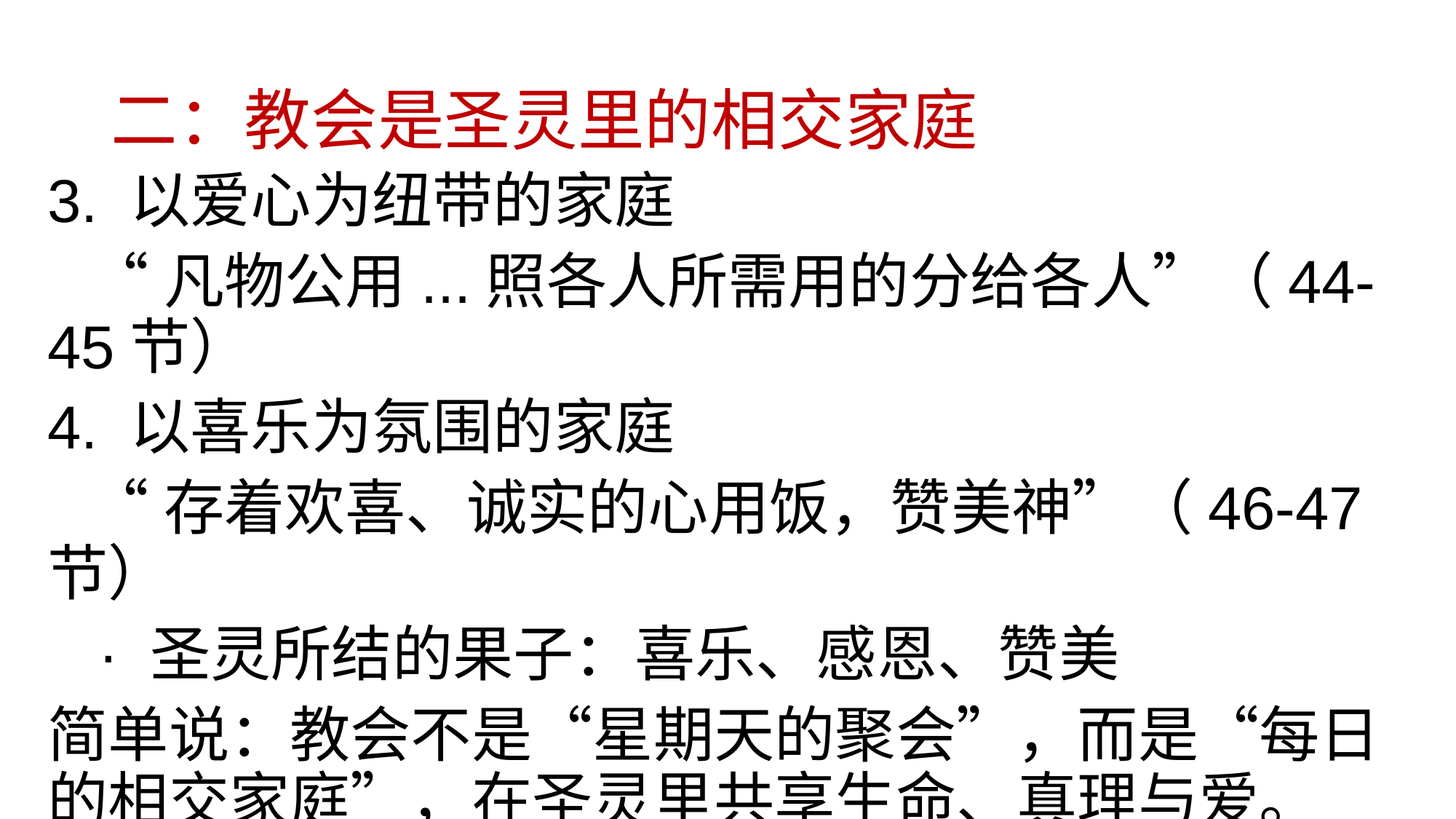

# 二：教会是圣灵里的相交家庭
3. 以爱心为纽带的家庭
   “凡物公用...照各人所需用的分给各人”（44-45节）
4. 以喜乐为氛围的家庭
   “存着欢喜、诚实的心用饭，赞美神”（46-47节）
   · 圣灵所结的果子：喜乐、感恩、赞美
简单说：教会不是“星期天的聚会”，而是“每日的相交家庭”，在圣灵里共享生命、真理与爱。